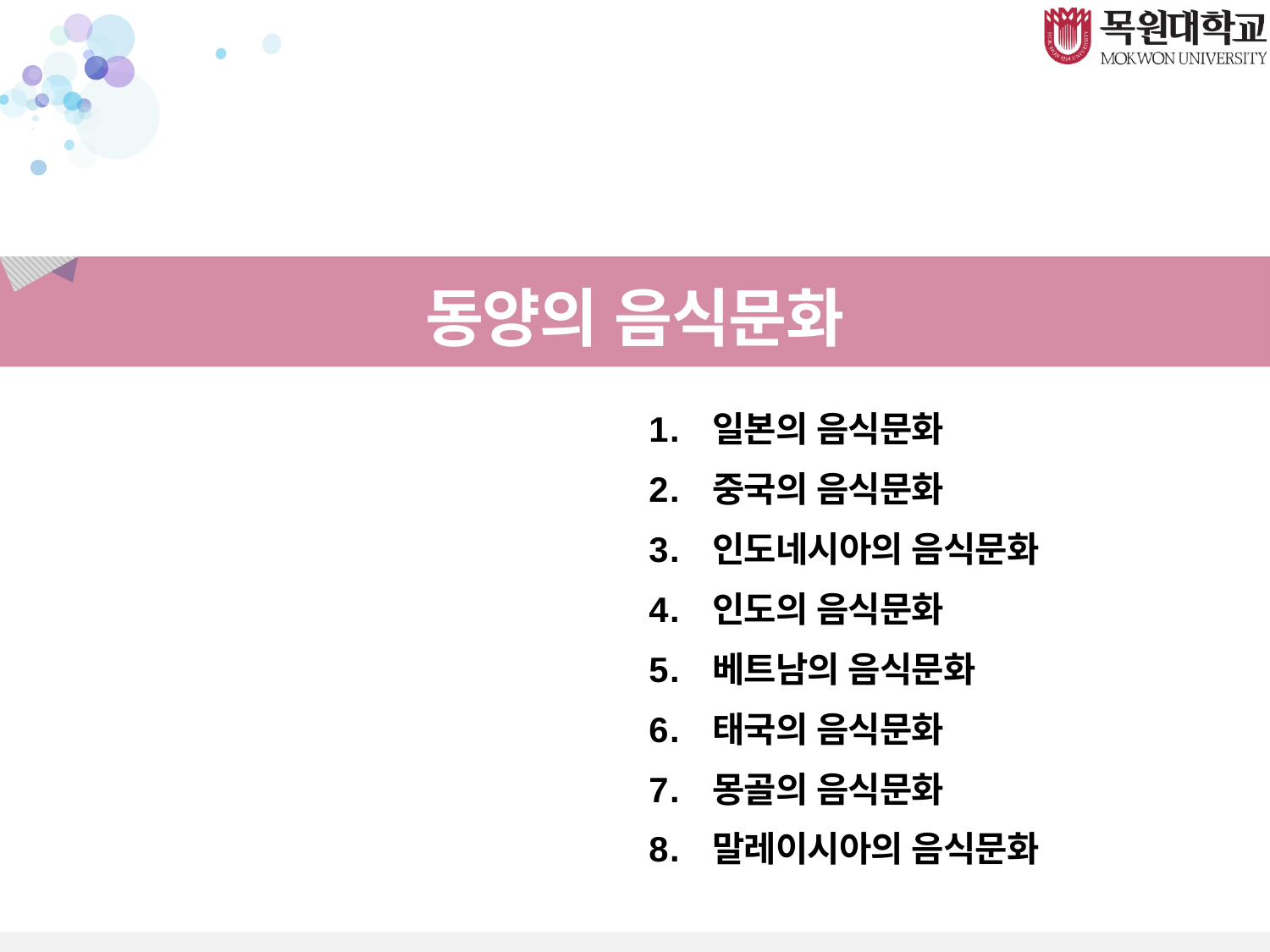

동양의 음식문화
일본의 음식문화
중국의 음식문화
인도네시아의 음식문화
인도의 음식문화
베트남의 음식문화
태국의 음식문화
몽골의 음식문화
말레이시아의 음식문화